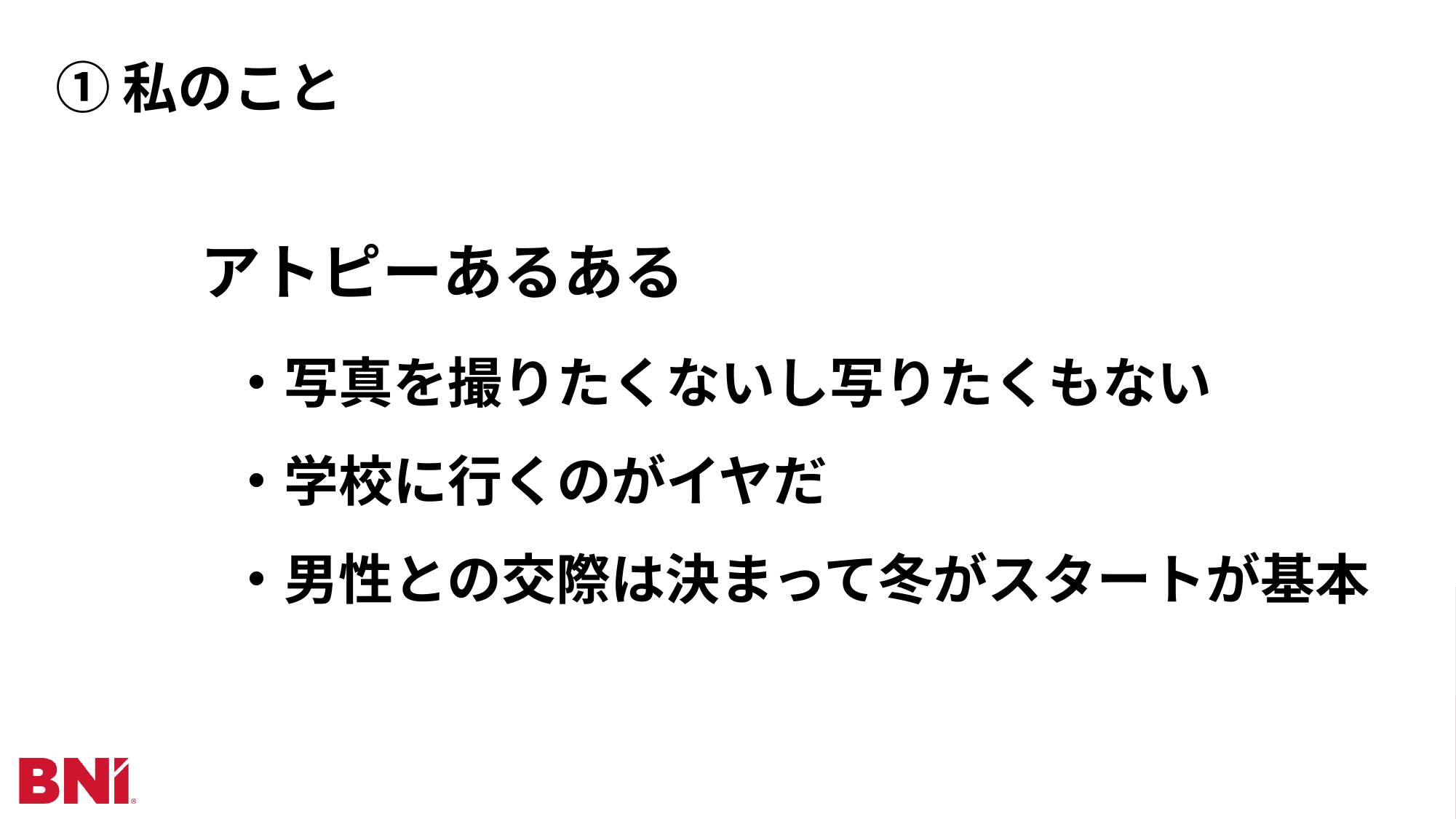

①私のこと
アトピーあるある
・写真を撮りたくないし写りたくもない
・学校に行くのがイヤだ
・男性との交際は決まって冬がスタートが基本